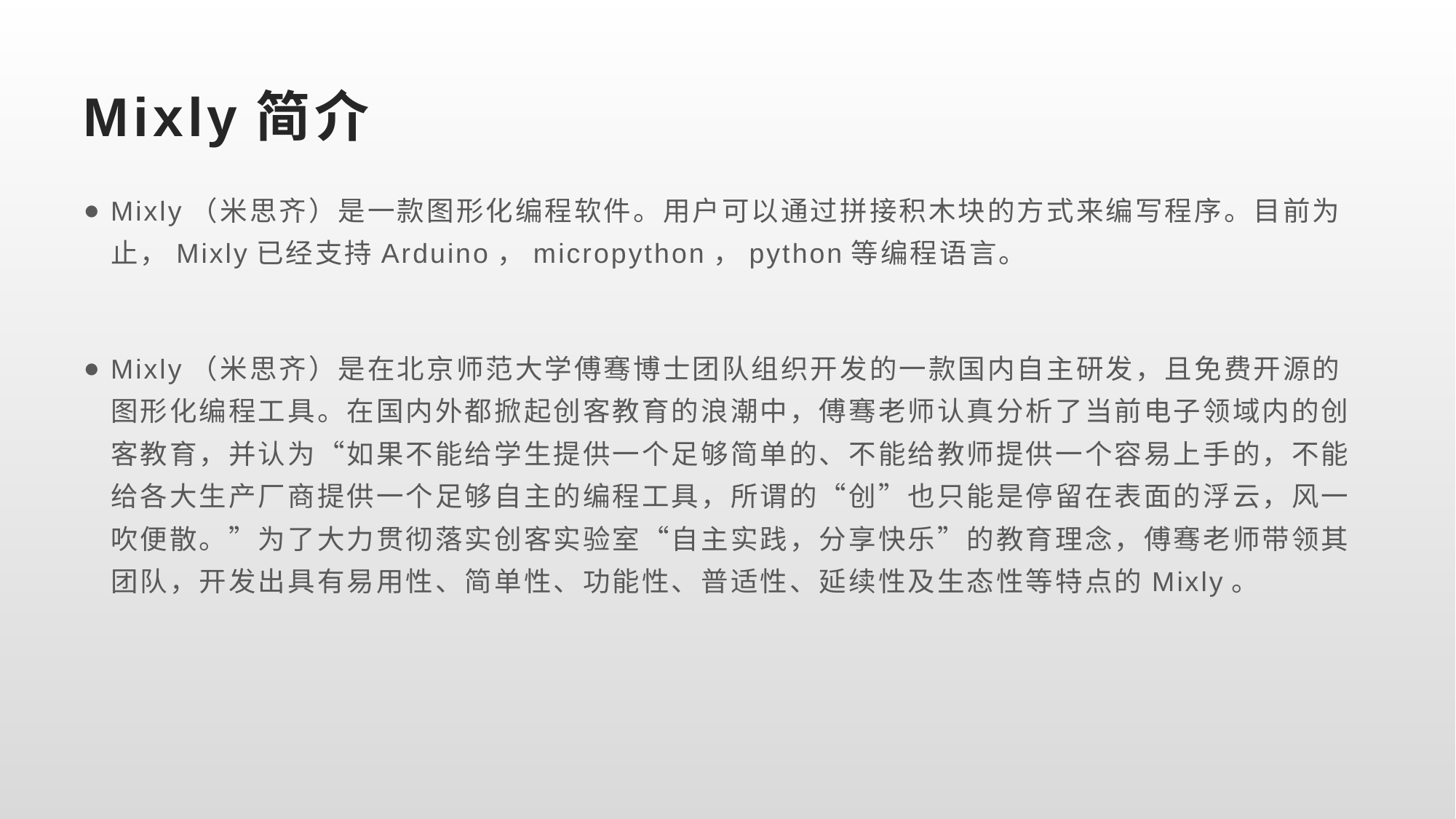

# Mixly简介
Mixly（米思齐）是一款图形化编程软件。用户可以通过拼接积木块的方式来编写程序。目前为止，Mixly已经支持Arduino，micropython，python等编程语言。

Mixly（米思齐）是在北京师范大学傅骞博士团队组织开发的一款国内自主研发，且免费开源的图形化编程工具。在国内外都掀起创客教育的浪潮中，傅骞老师认真分析了当前电子领域内的创客教育，并认为“如果不能给学生提供一个足够简单的、不能给教师提供一个容易上手的，不能给各大生产厂商提供一个足够自主的编程工具，所谓的“创”也只能是停留在表面的浮云，风一吹便散。”为了大力贯彻落实创客实验室“自主实践，分享快乐”的教育理念，傅骞老师带领其团队，开发出具有易用性、简单性、功能性、普适性、延续性及生态性等特点的Mixly。